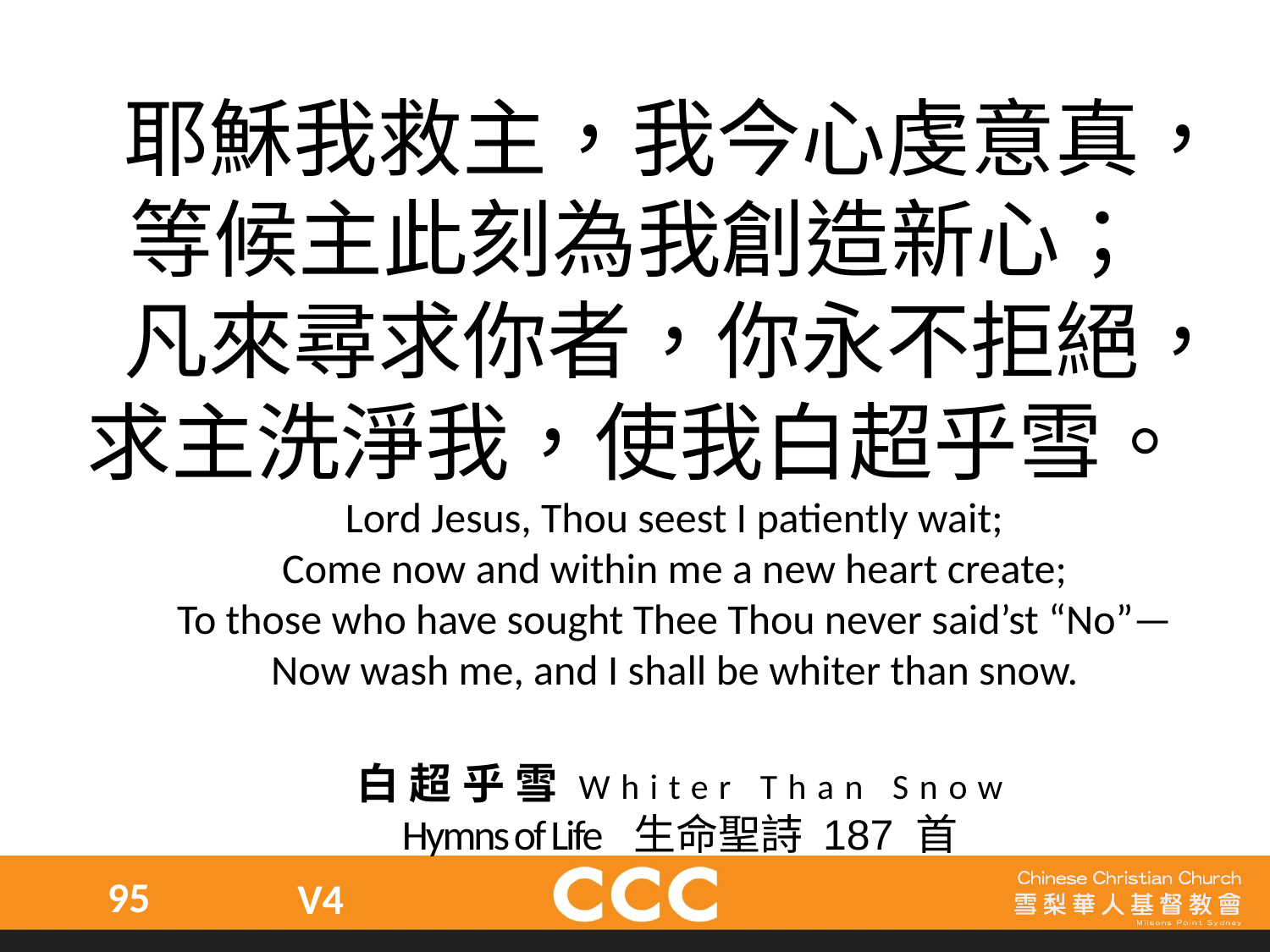

耶穌我救主，我今心虔意真，等候主此刻為我創造新心；
凡來尋求你者，你永不拒絕，求主洗淨我，使我白超乎雪。
Lord Jesus, Thou seest I patiently wait;
Come now and within me a new heart create;
To those who have sought Thee Thou never said’st “No”—
Now wash me, and I shall be whiter than snow.
白超乎雪Whiter Than Snow
Hymns of Life   生命聖詩 187 首
95
V4